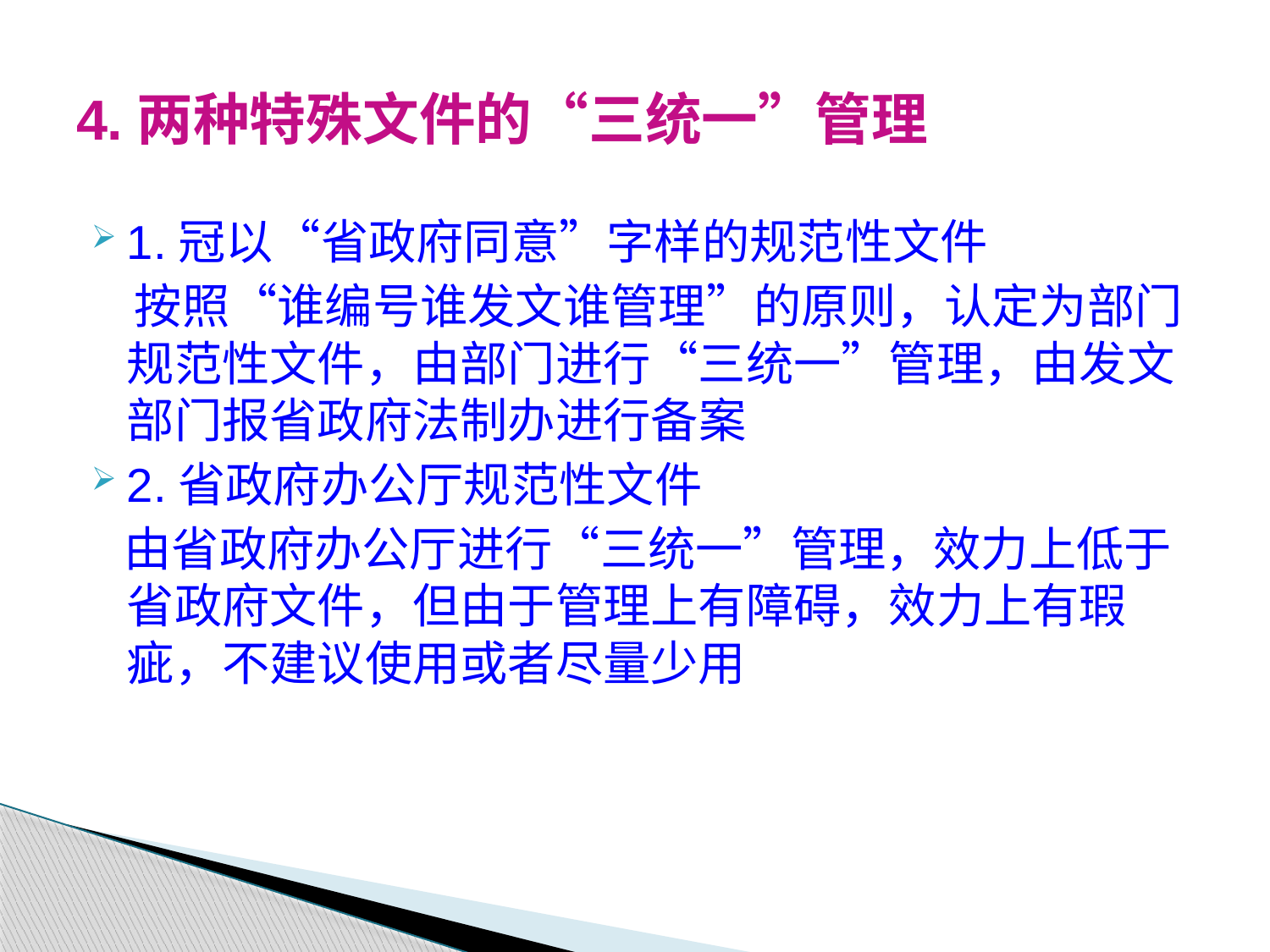

4.两种特殊文件的“三统一”管理
1.冠以“省政府同意”字样的规范性文件
   按照“谁编号谁发文谁管理”的原则，认定为部门规范性文件，由部门进行“三统一”管理，由发文部门报省政府法制办进行备案
2.省政府办公厅规范性文件
  由省政府办公厅进行“三统一”管理，效力上低于省政府文件，但由于管理上有障碍，效力上有瑕疵，不建议使用或者尽量少用